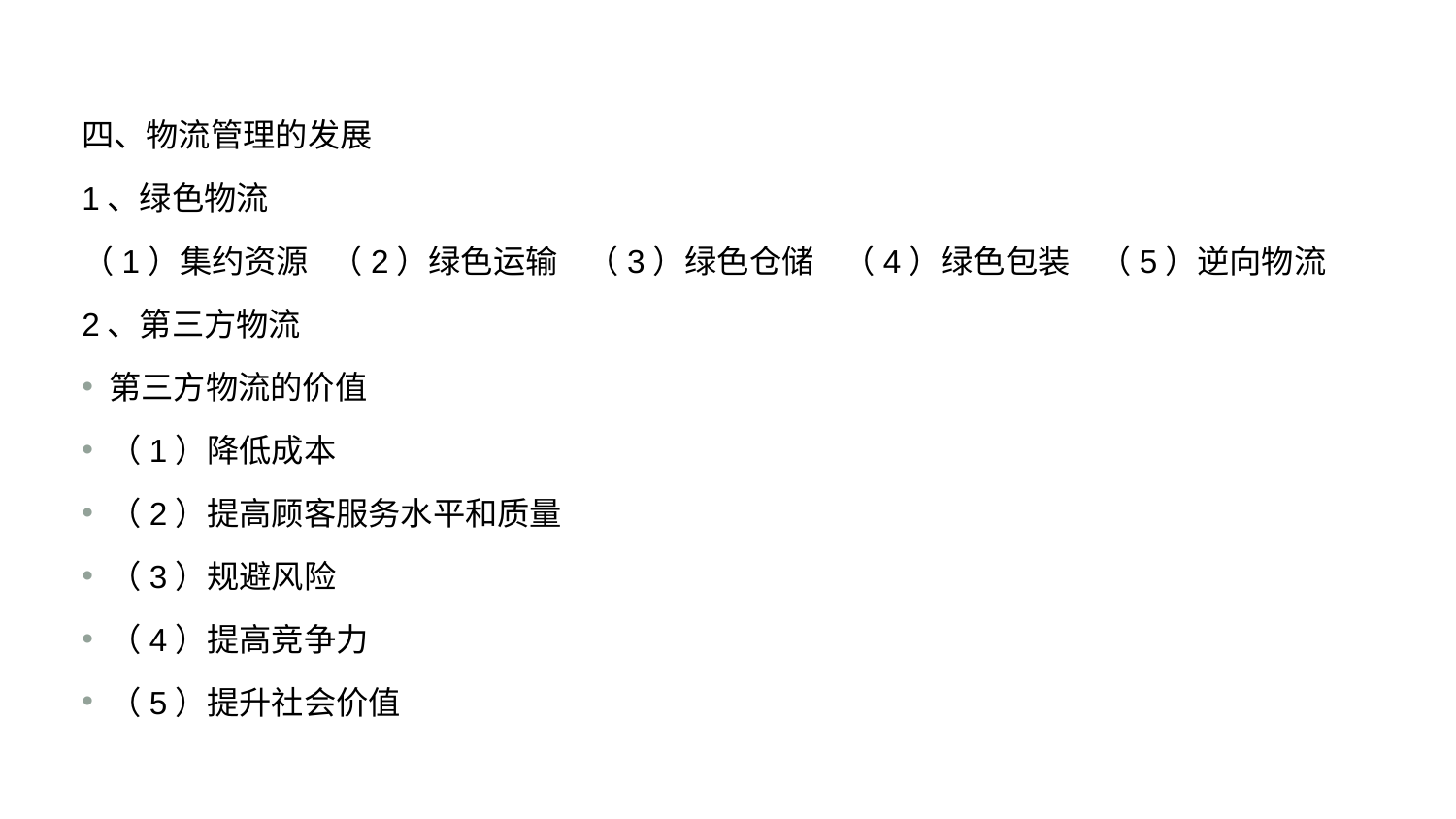

#
四、物流管理的发展
1、绿色物流
（1）集约资源   （2）绿色运输    （3）绿色仓储    （4）绿色包装    （5）逆向物流
2、第三方物流
第三方物流的价值
（1）降低成本
（2）提高顾客服务水平和质量
（3）规避风险
（4）提高竞争力
（5）提升社会价值